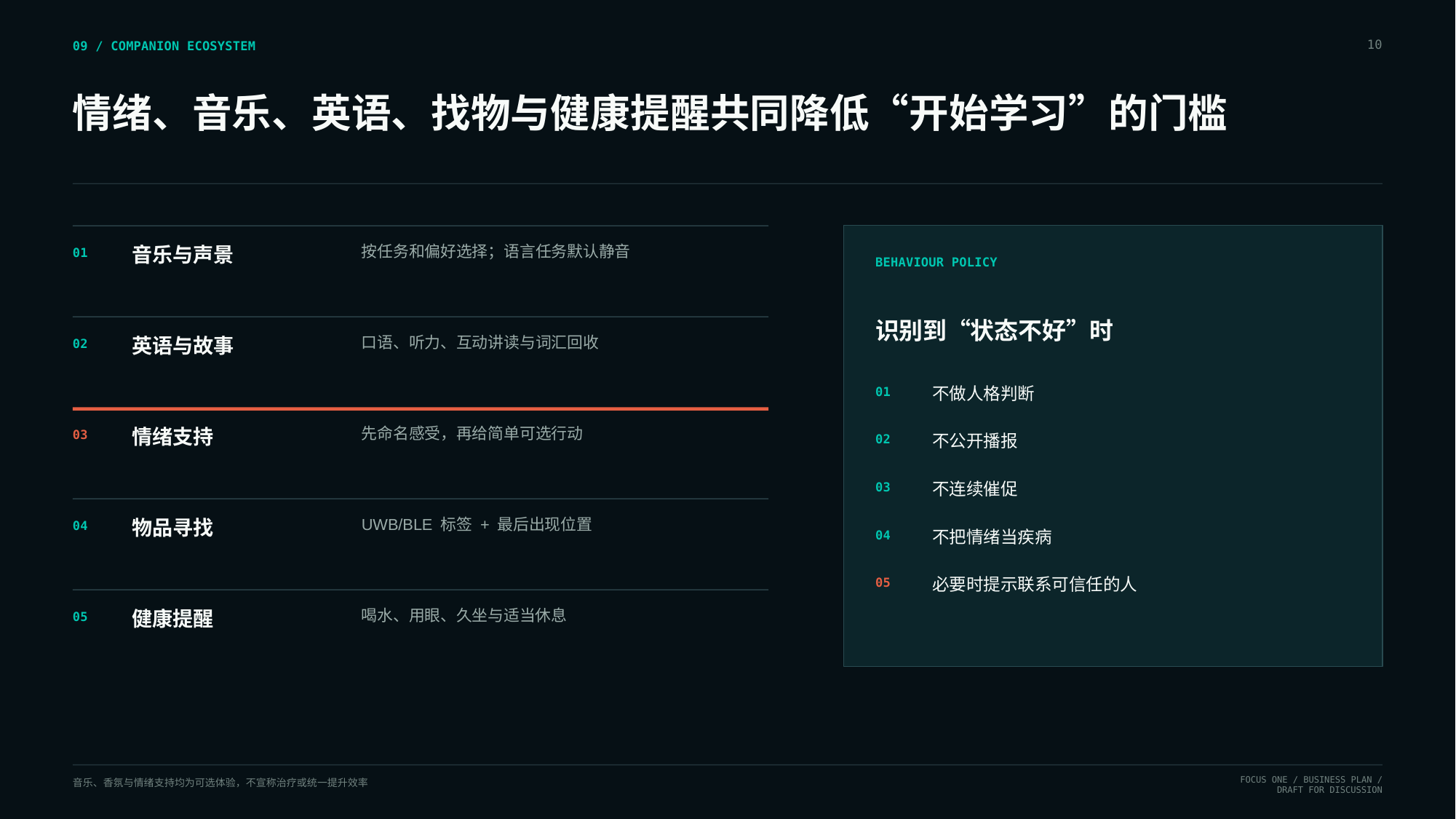

10
09 / COMPANION ECOSYSTEM
情绪、音乐、英语、找物与健康提醒共同降低“开始学习”的门槛

音乐与声景
按任务和偏好选择；语言任务默认静音
01
BEHAVIOUR POLICY
识别到“状态不好”时

英语与故事
口语、听力、互动讲读与词汇回收
02
不做人格判断
01

情绪支持
先命名感受，再给简单可选行动
03
不公开播报
02
不连续催促
03

物品寻找
UWB/BLE 标签 + 最后出现位置
04
不把情绪当疾病
04
必要时提示联系可信任的人
05

健康提醒
喝水、用眼、久坐与适当休息
05

音乐、香氛与情绪支持均为可选体验，不宣称治疗或统一提升效率
FOCUS ONE / BUSINESS PLAN / DRAFT FOR DISCUSSION